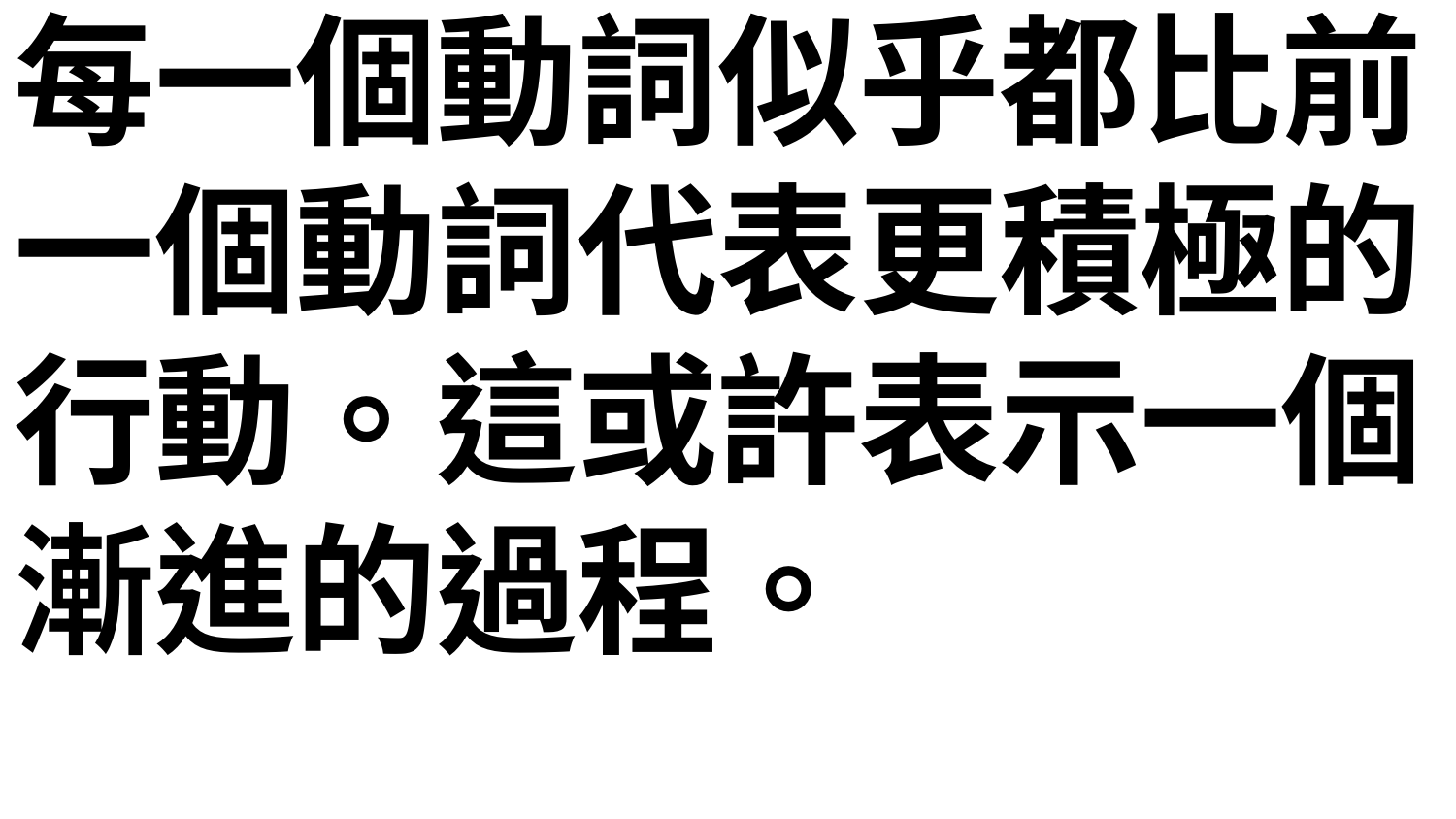

每一個動詞似乎都比前一個動詞代表更積極的行動。這或許表示一個漸進的過程。